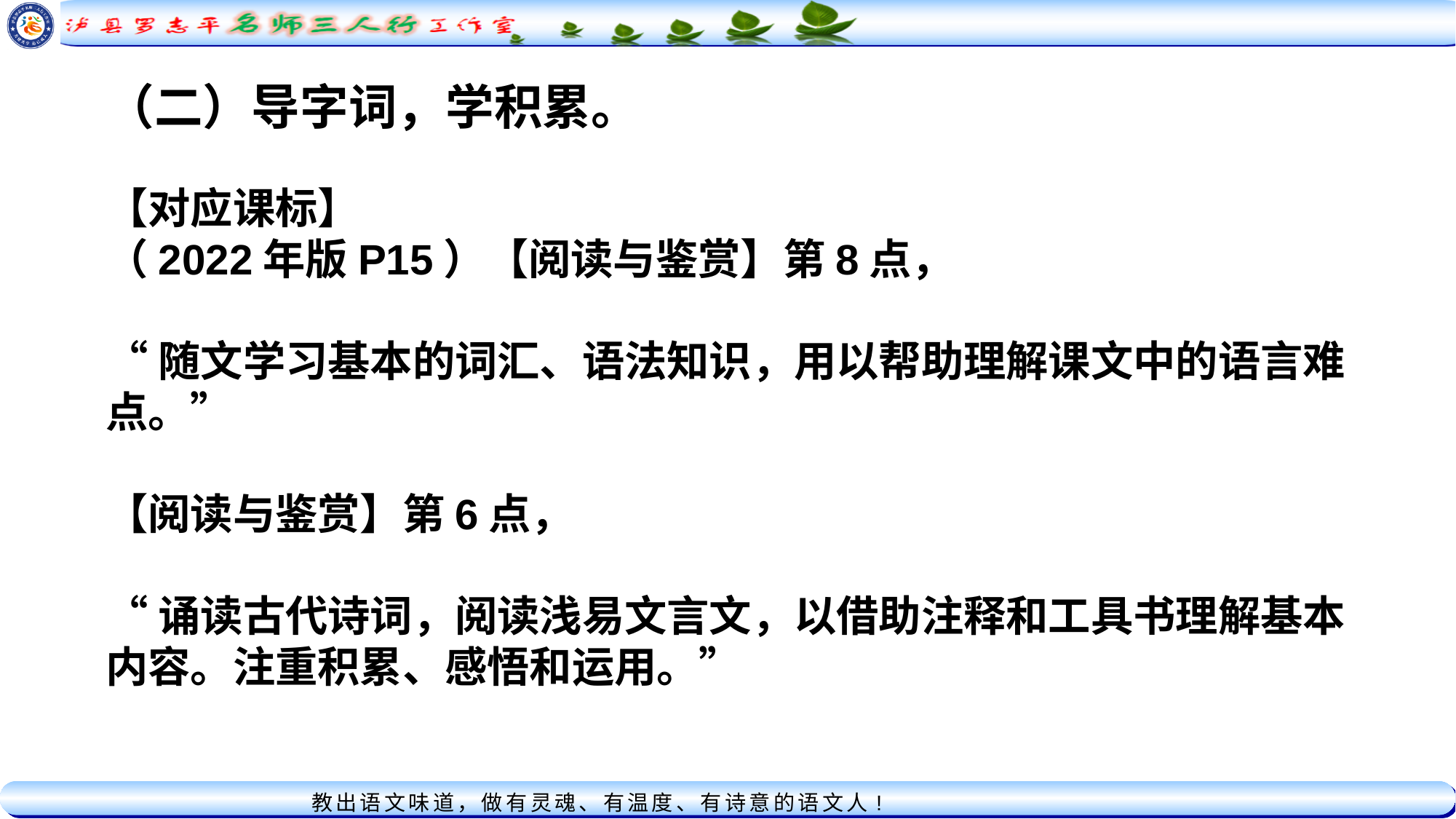

（二）导字词，学积累。

【对应课标】
（2022年版P15）【阅读与鉴赏】第8点，

“随文学习基本的词汇、语法知识，用以帮助理解课文中的语言难点。”

【阅读与鉴赏】第6点，

“诵读古代诗词，阅读浅易文言文，以借助注释和工具书理解基本内容。注重积累、感悟和运用。”